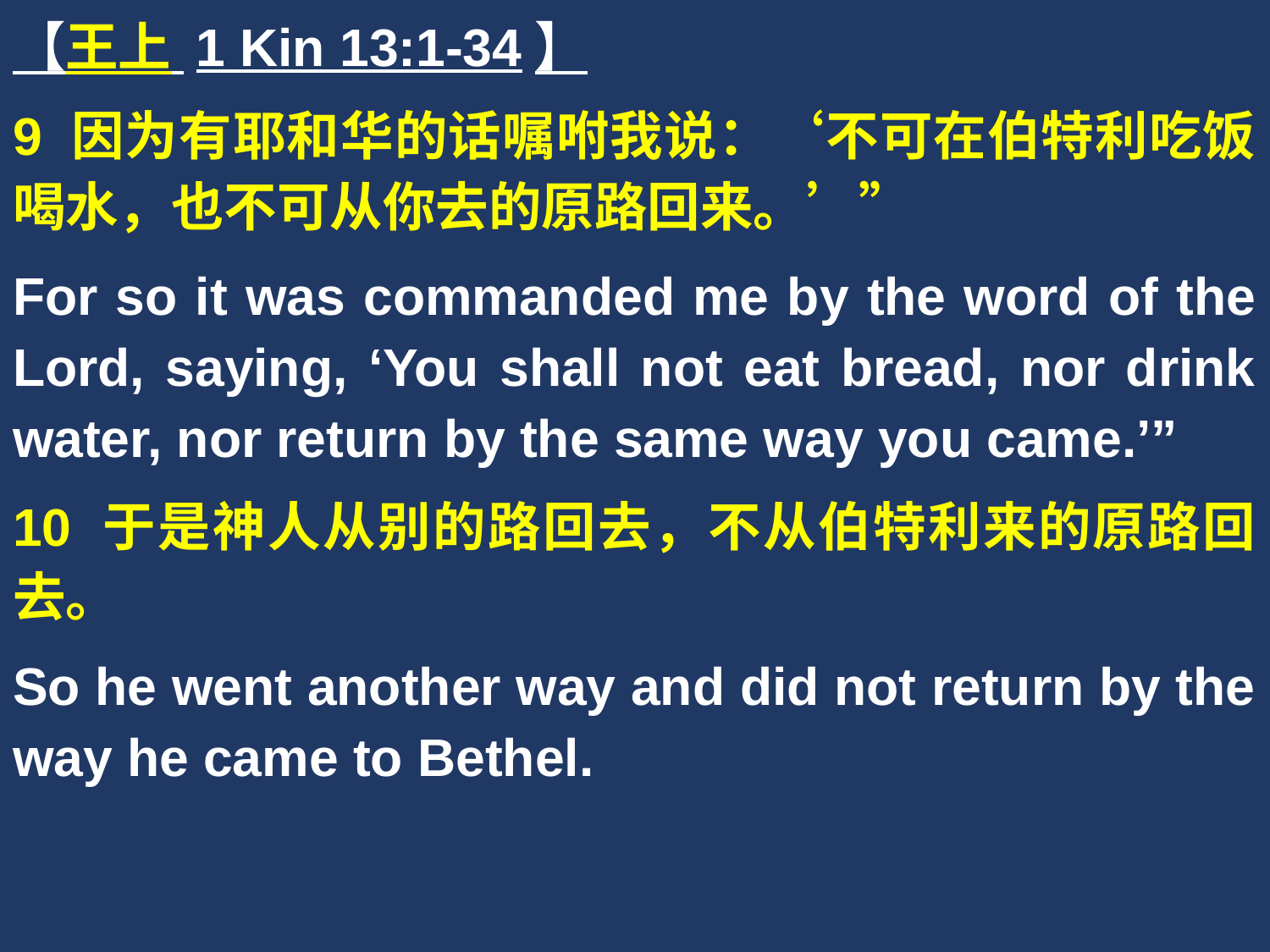

【王上 1 Kin 13:1-34】
9 因为有耶和华的话嘱咐我说：‘不可在伯特利吃饭喝水，也不可从你去的原路回来。’”
For so it was commanded me by the word of the Lord, saying, ‘You shall not eat bread, nor drink water, nor return by the same way you came.’”
10 于是神人从别的路回去，不从伯特利来的原路回去。
So he went another way and did not return by the way he came to Bethel.